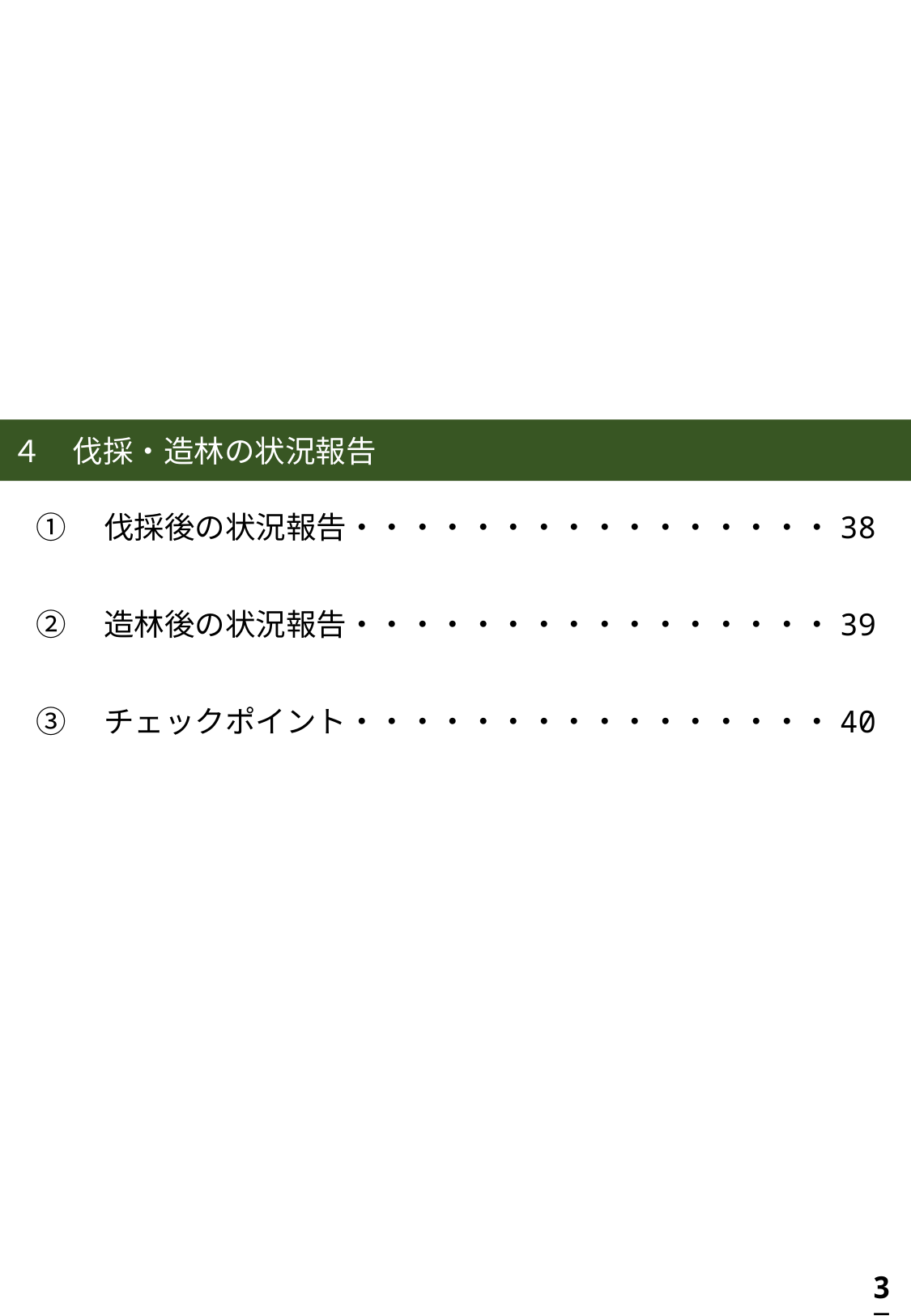

４　伐採・造林の状況報告
①　伐採後の状況報告・・・・・・・・・・・・・・・・38
②　造林後の状況報告・・・・・・・・・・・・・・・・39
③　チェックポイント・・・・・・・・・・・・・・・・40
37